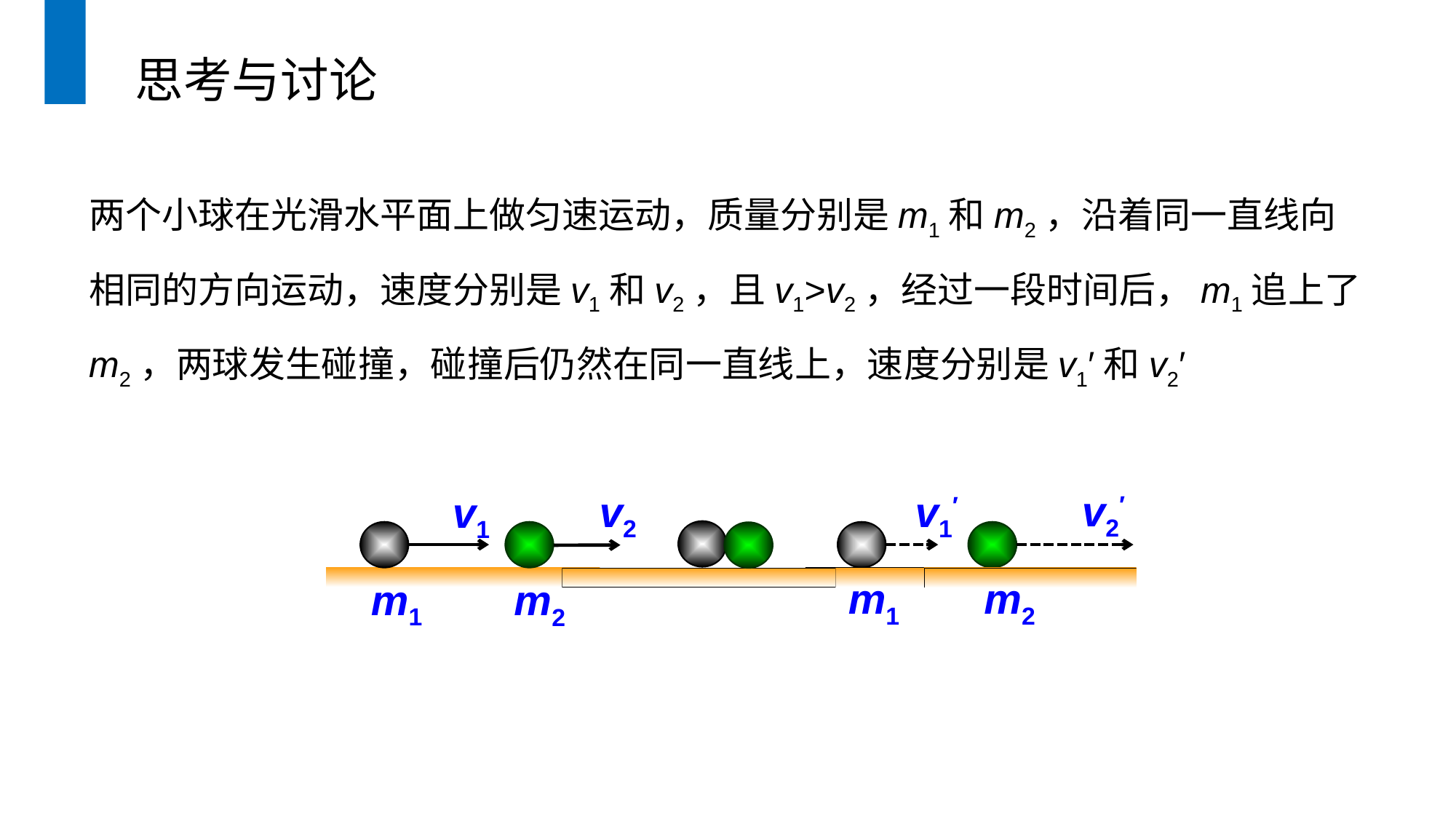

思考与讨论
两个小球在光滑水平面上做匀速运动，质量分别是m1和m2，沿着同一直线向相同的方向运动，速度分别是v1和v2，且v1>v2，经过一段时间后，m1追上了m2，两球发生碰撞，碰撞后仍然在同一直线上，速度分别是v1′和v2′
v2′
v2
v1′
v1

m2
m1
m1

m2